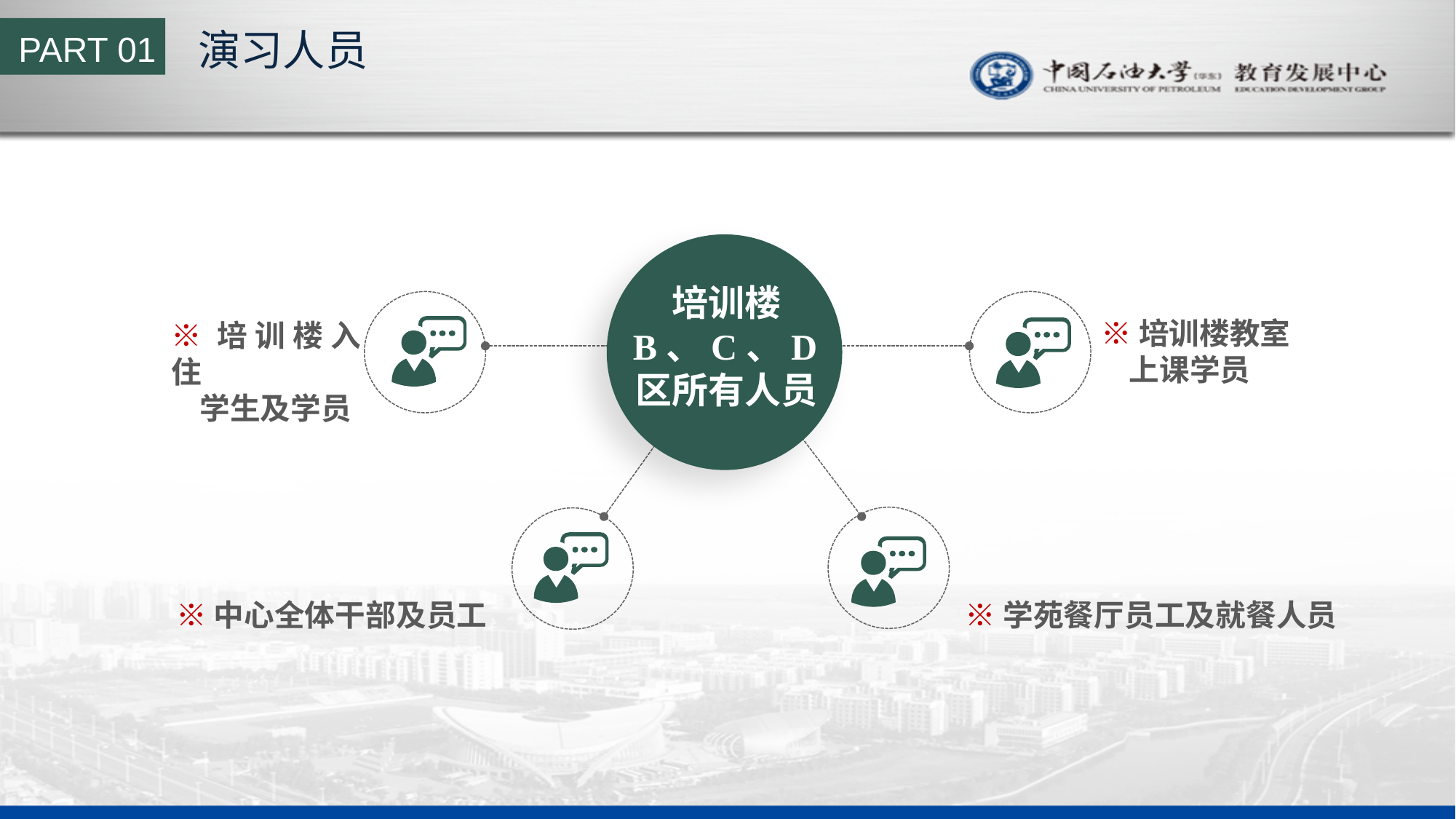

演习人员
PART 01

培训楼
B、C、D区所有人员

※培训楼教室
   上课学员
※培训楼入住
   学生及学员

※中心全体干部及员工
※学苑餐厅员工及就餐人员